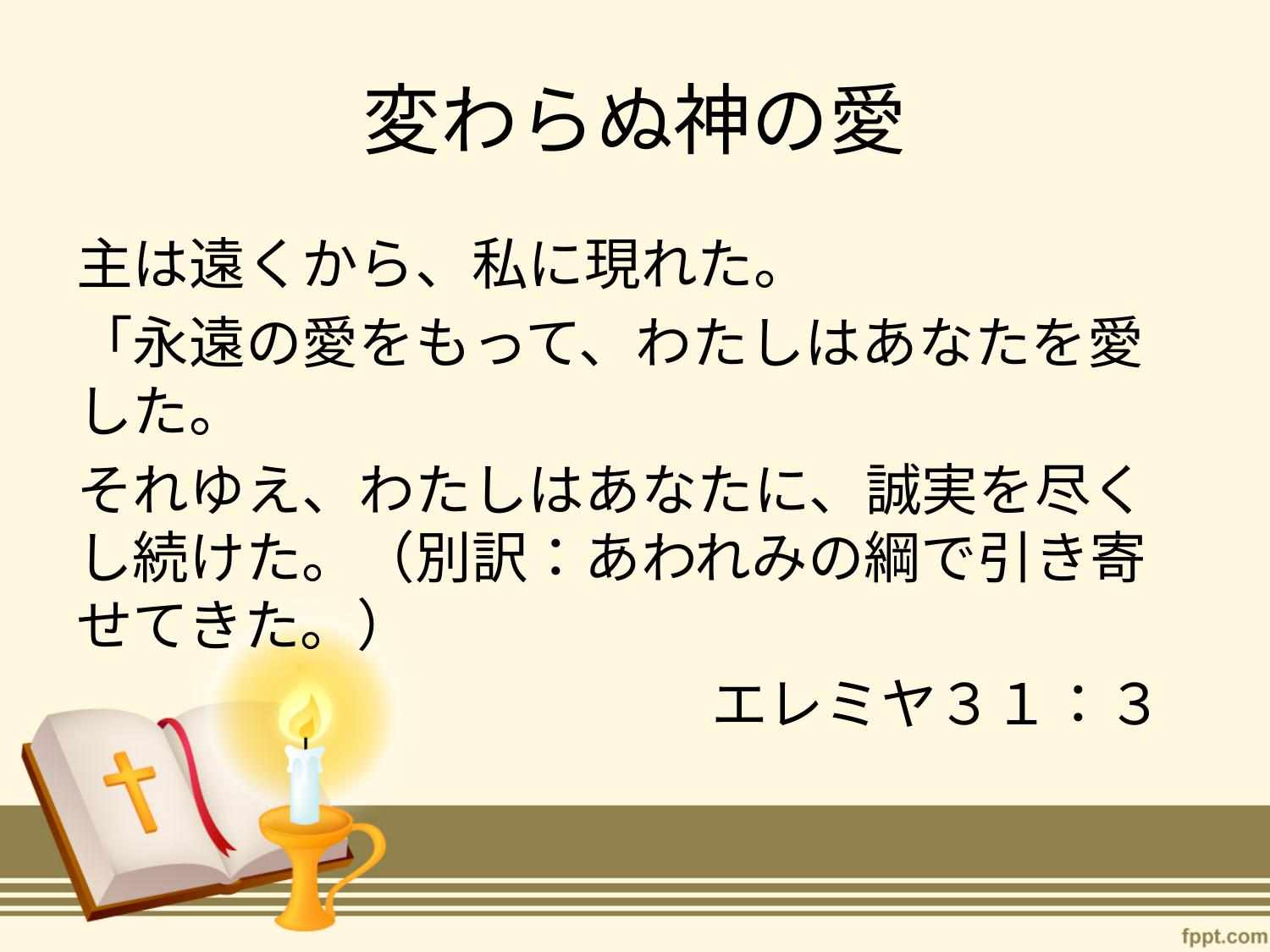

# 変わらぬ神の愛
主は遠くから、私に現れた。
「永遠の愛をもって、わたしはあなたを愛した。
それゆえ、わたしはあなたに、誠実を尽くし続けた。（別訳：あわれみの綱で引き寄せてきた。）
					エレミヤ３１：３